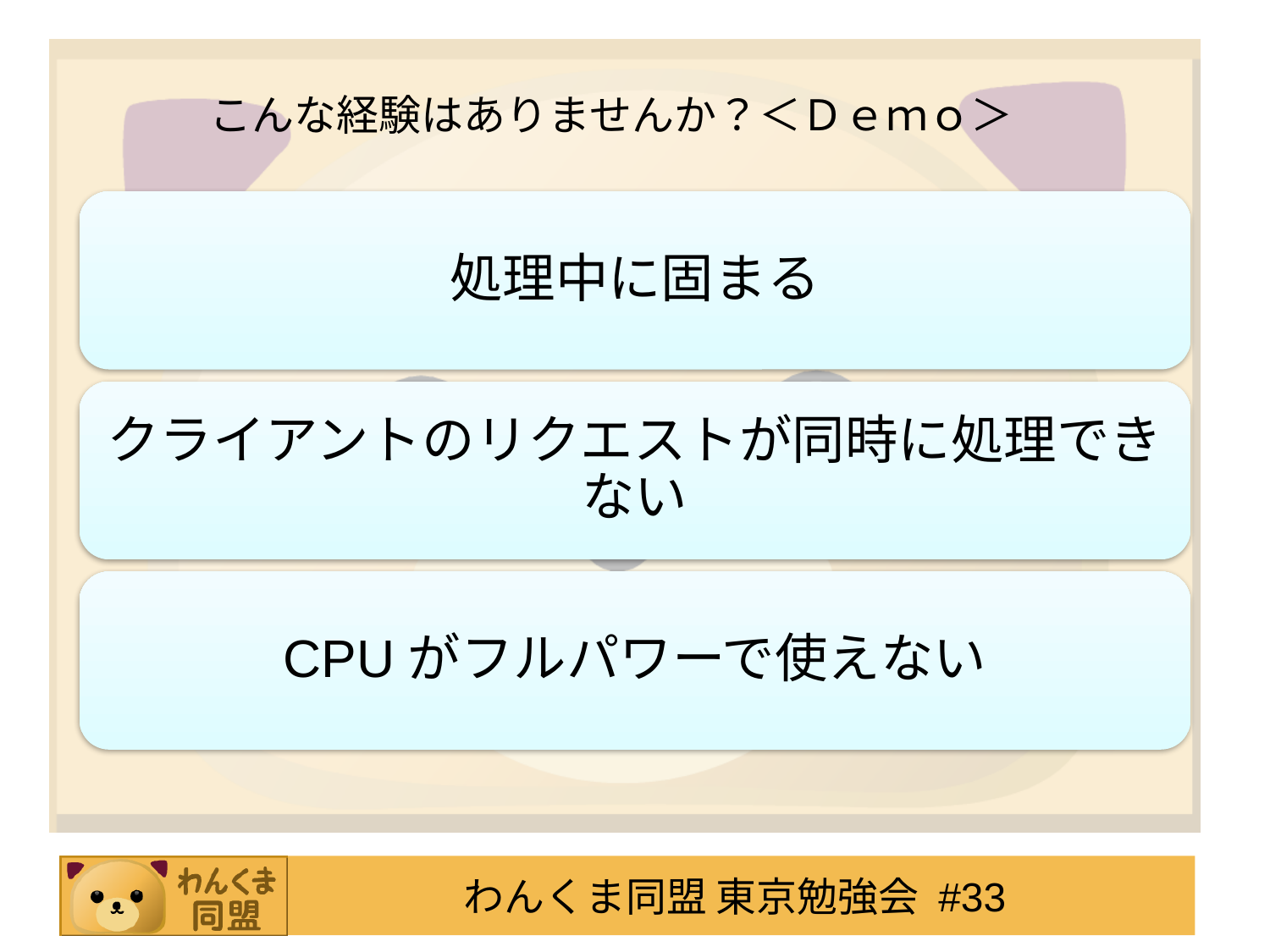

# こんな経験はありませんか？＜Ｄｅｍｏ＞
処理中に固まる
クライアントのリクエストが同時に処理できない
CPUがフルパワーで使えない